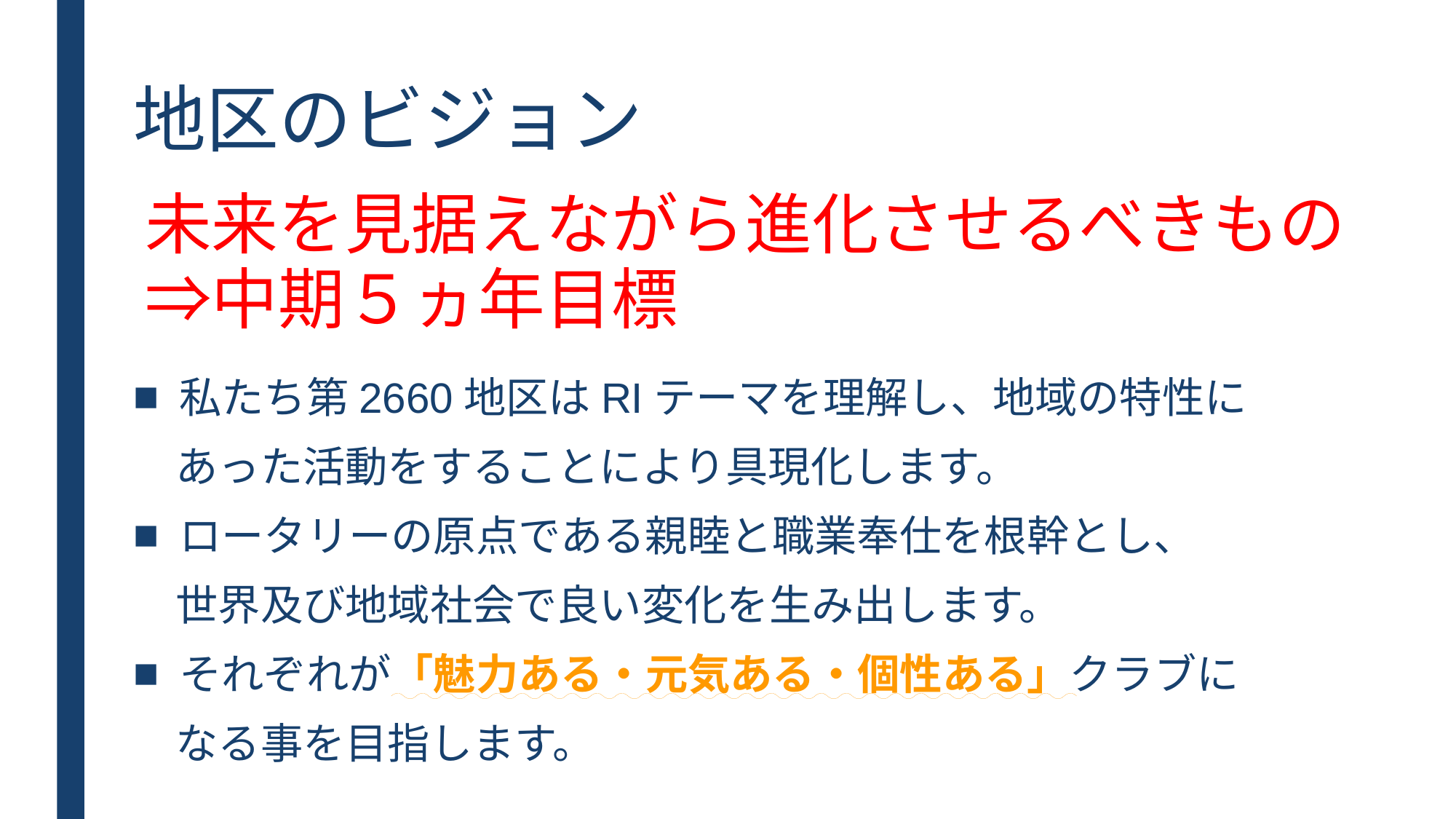

# 地区のビジョン
未来を見据えながら進化させるべきもの⇒中期５ヵ年目標
私たち第2660地区はRIテーマを理解し、地域の特性に
　あった活動をすることにより具現化します。
ロータリーの原点である親睦と職業奉仕を根幹とし、
　世界及び地域社会で良い変化を生み出します。
それぞれが「魅力ある・元気ある・個性ある」クラブに
　なる事を目指します。